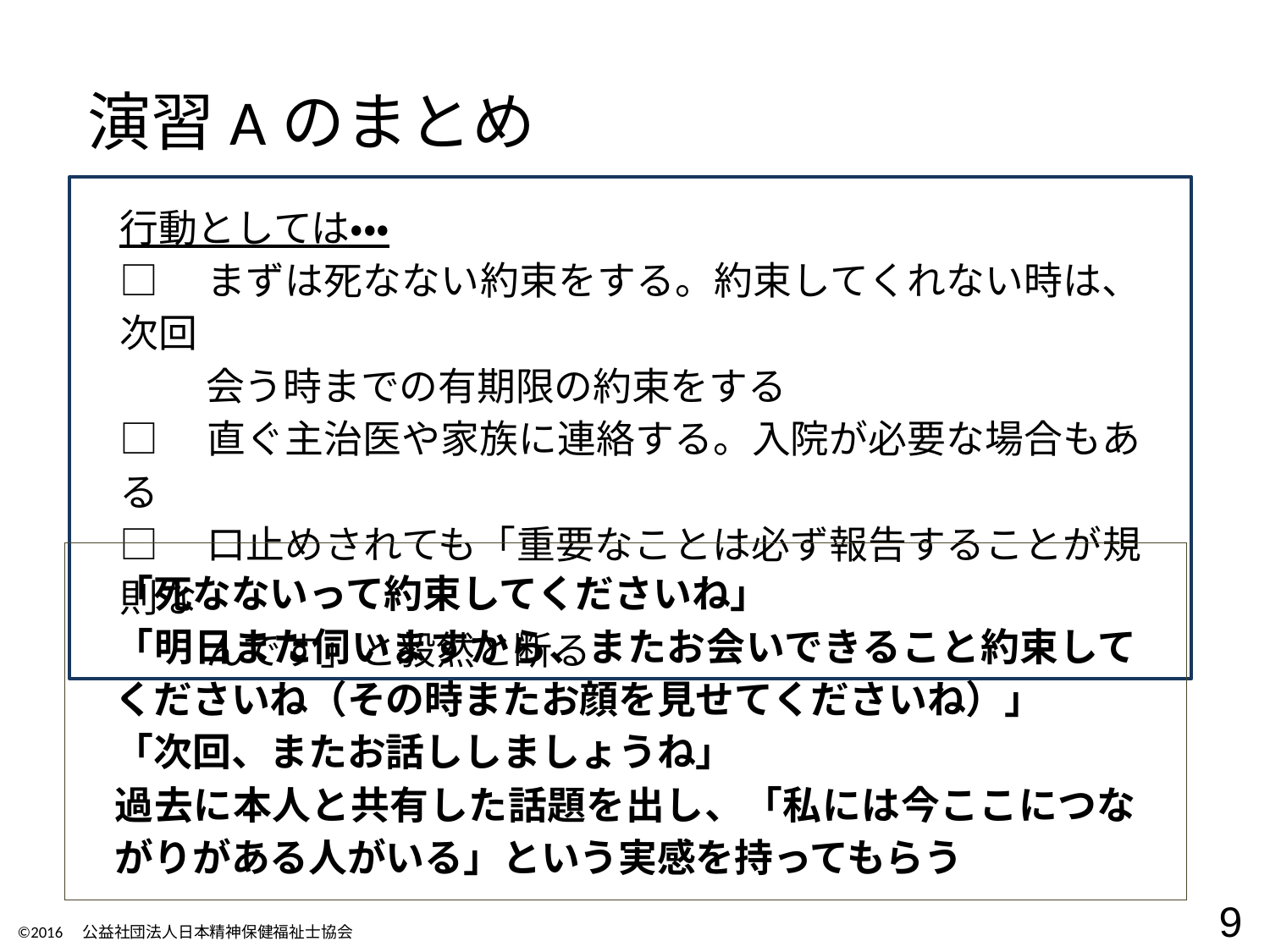

# 演習Aのまとめ
行動としては・・・
□　まずは死なない約束をする。約束してくれない時は、次回
　　 会う時までの有期限の約束をする
□　直ぐ主治医や家族に連絡する。入院が必要な場合もある
□　口止めされても「重要なことは必ず報告することが規則な
　　 んです」と毅然と断る
「死なないって約束してくださいね」
「明日また伺いますから、またお会いできること約束してくださいね（その時またお顔を見せてくださいね）」
「次回、またお話ししましょうね」
過去に本人と共有した話題を出し、「私には今ここにつながりがある人がいる」という実感を持ってもらう
9
©2016　公益社団法人日本精神保健福祉士協会